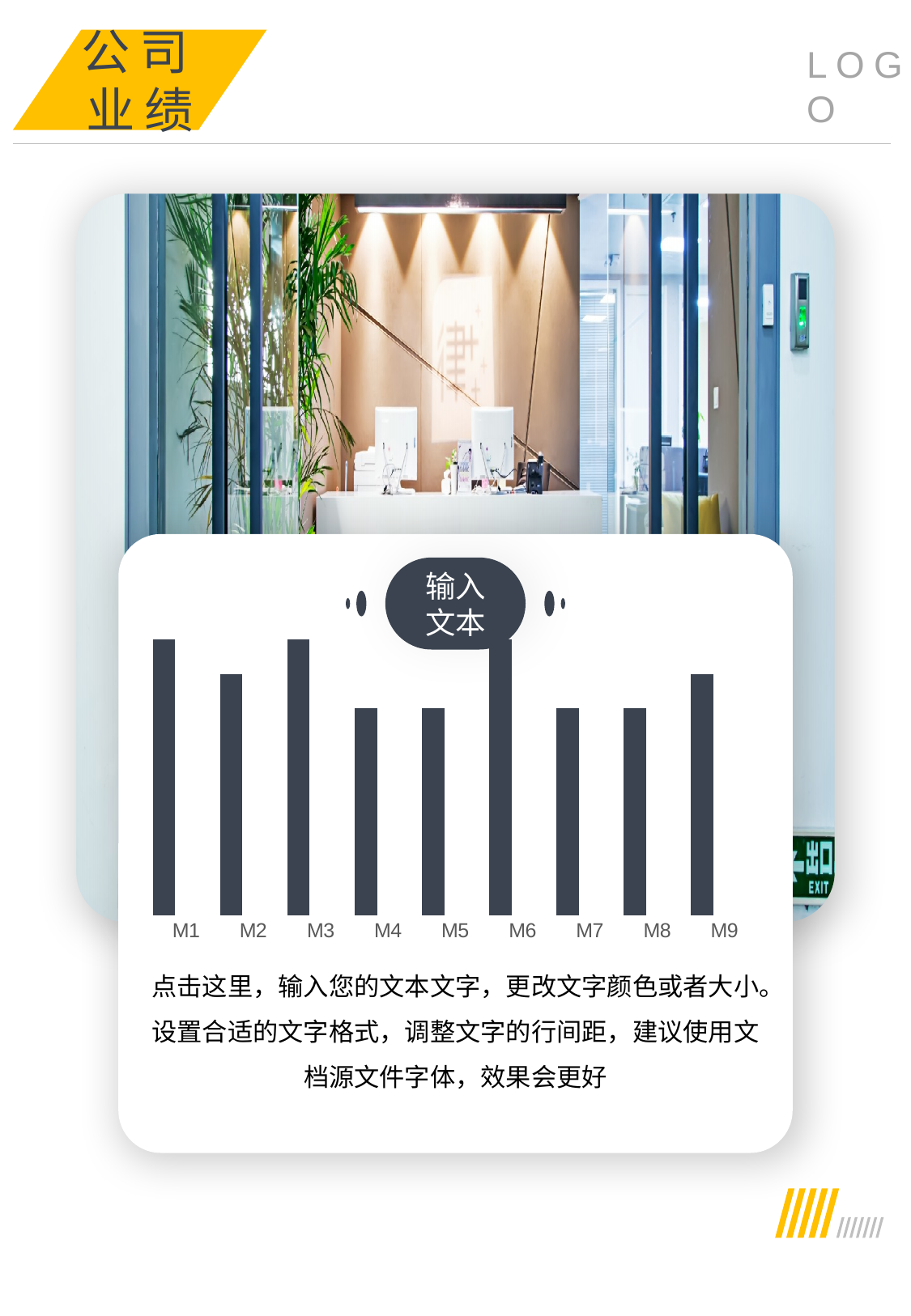

公司业绩
LOGO

输入文本

### Chart

| Category | 系列 1 | 列1 | 列2 |
|---|---|---|---|
| M1 | 80.0 | None | None |
| M2 | 70.0 | None | None |
| M3 | 80.0 | None | None |
| M4 | 60.0 | None | None |
| M5 | 60.0 | None | None |
| M6 | 80.0 | None | None |
| M7 | 60.0 | None | None |
| M8 | 60.0 | None | None |
| M9 | 70.0 | None | None |
点击这里，输入您的文本文字，更改文字颜色或者大小。设置合适的文字格式，调整文字的行间距，建议使用文档源文件字体，效果会更好